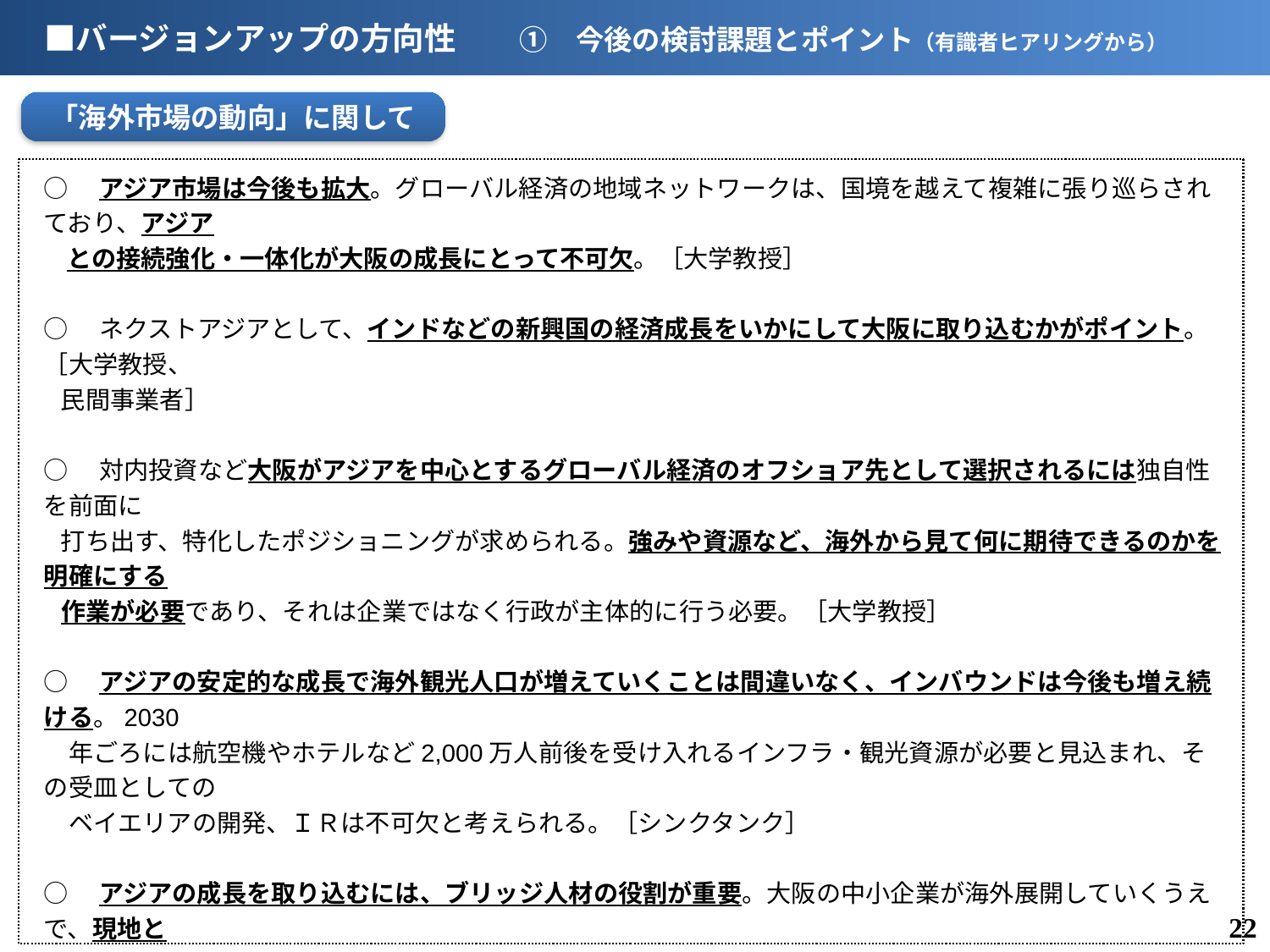

■バージョンアップの方向性　　①　今後の検討課題とポイント（有識者ヒアリングから）
「海外市場の動向」に関して

○　アジア市場は今後も拡大。グローバル経済の地域ネットワークは、国境を越えて複雑に張り巡らされており、アジア
   との接続強化・一体化が大阪の成長にとって不可欠。［大学教授］

○　ネクストアジアとして、インドなどの新興国の経済成長をいかにして大阪に取り込むかがポイント。［大学教授、
  民間事業者］

○　対内投資など大阪がアジアを中心とするグローバル経済のオフショア先として選択されるには独自性を前面に
  打ち出す、特化したポジショニングが求められる。強みや資源など、海外から見て何に期待できるのかを明確にする
  作業が必要であり、それは企業ではなく行政が主体的に行う必要。［大学教授］

○　アジアの安定的な成長で海外観光人口が増えていくことは間違いなく、インバウンドは今後も増え続ける。2030
　年ごろには航空機やホテルなど2,000万人前後を受け入れるインフラ・観光資源が必要と見込まれ、その受皿としての
　ベイエリアの開発、ＩＲは不可欠と考えられる。［シンクタンク］

○　アジアの成長を取り込むには、ブリッジ人材の役割が重要。大阪の中小企業が海外展開していくうえで、現地と
  大阪をつなぐ人材の有無が大きい。［大学教授］

○　これから世界的に注目されるのは文化に関わる産業。文化は人間の本質であり、文化に優しい企業に人が集まる
  好循環が生まれる。［民間事業者］

○　海外の投資家から見て大阪が選択されるかどうか、支援措置などの行政のトップコミットメントが絶対に必要。［大学
　教授］
22